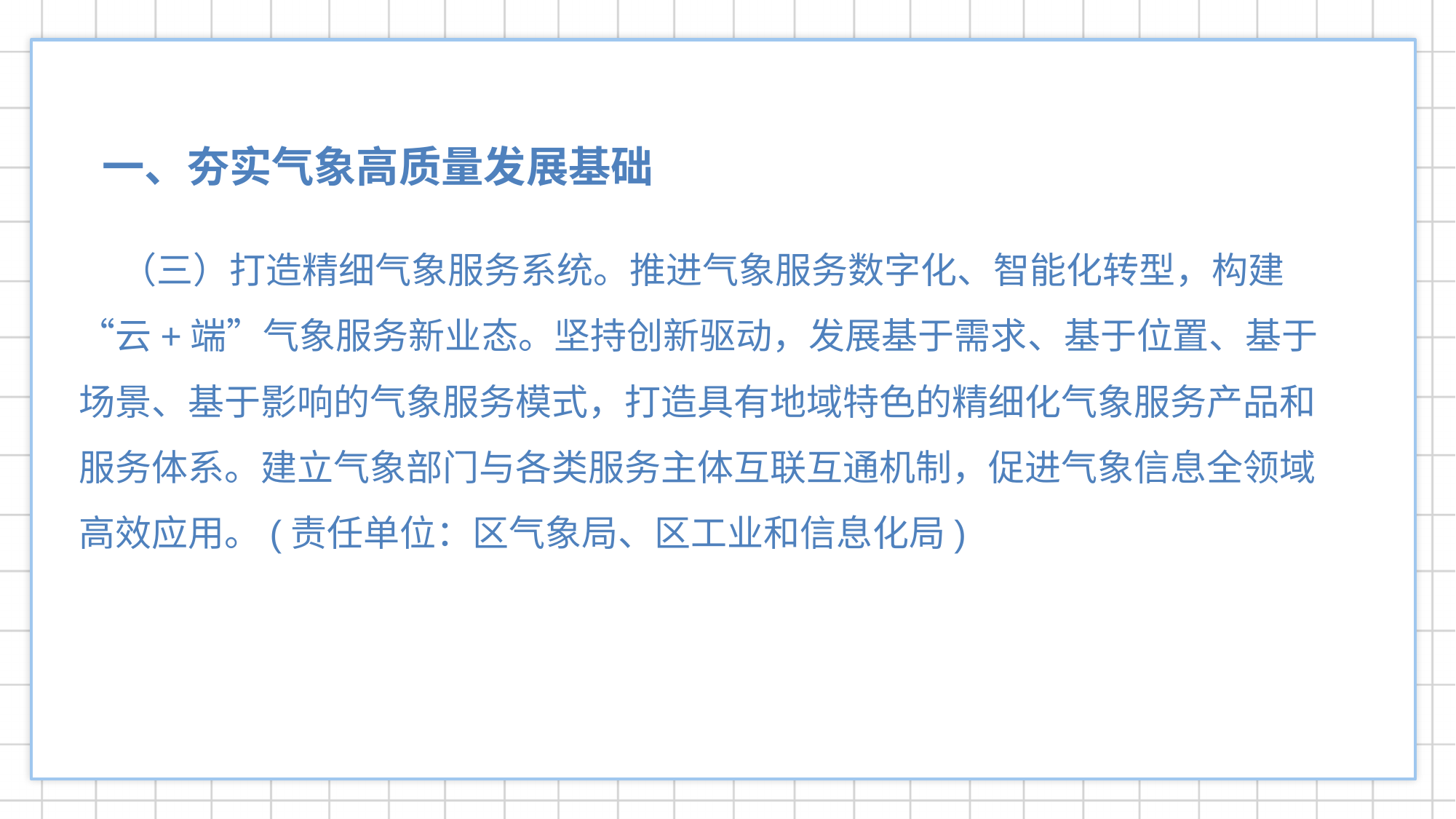

一、夯实气象高质量发展基础
    （三）打造精细气象服务系统。推进气象服务数字化、智能化转型，构建“云+端”气象服务新业态。坚持创新驱动，发展基于需求、基于位置、基于场景、基于影响的气象服务模式，打造具有地域特色的精细化气象服务产品和服务体系。建立气象部门与各类服务主体互联互通机制，促进气象信息全领域高效应用。(责任单位：区气象局、区工业和信息化局)